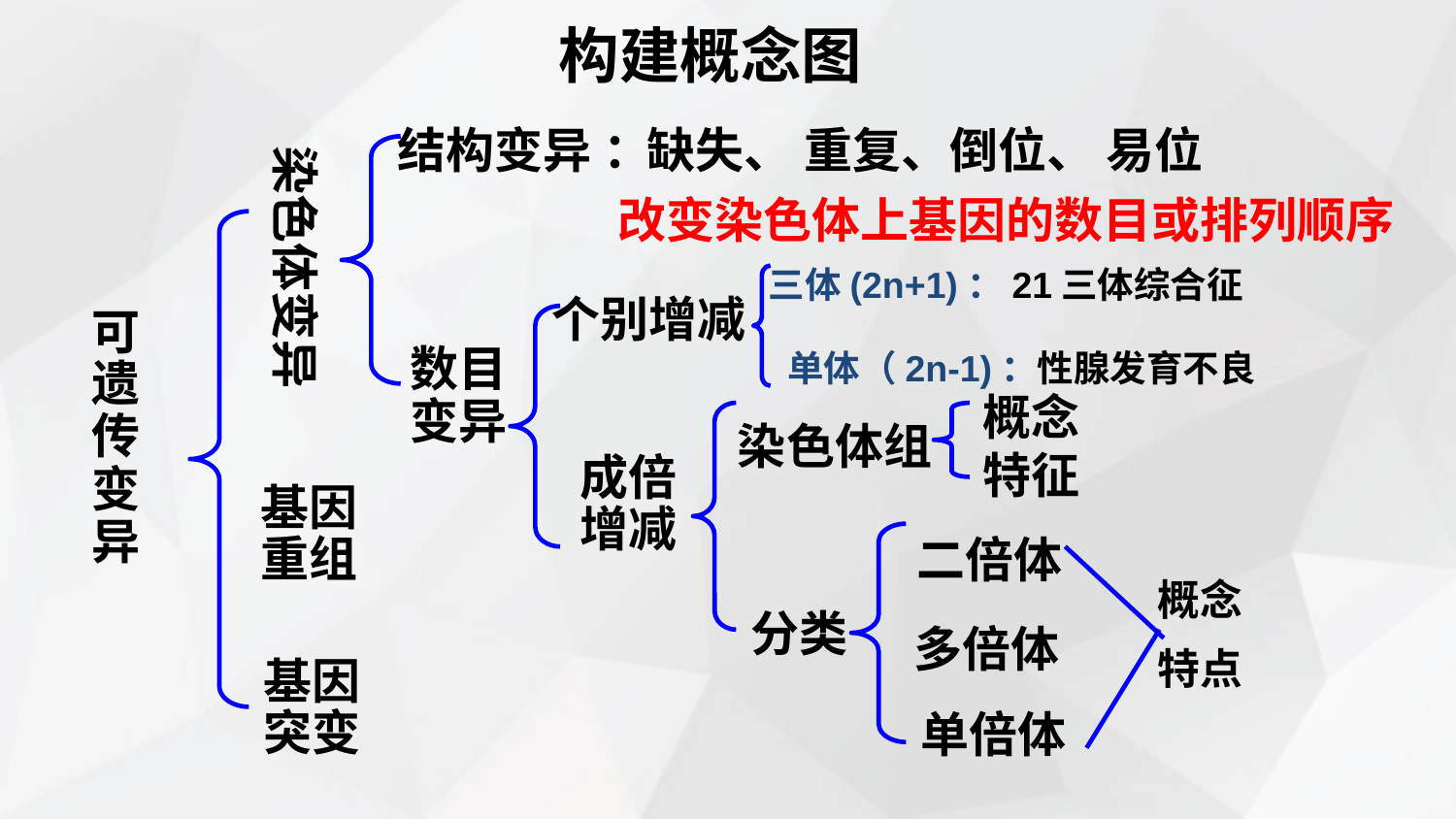

构建概念图
染色体变异
结构变异 ：

数目
变异
缺失、 重复、倒位、 易位
改变染色体上基因的数目或排列顺序

基因重组
基因突变
三体(2n+1)：21三体综合征

单体（2n-1)：性腺发育不良
个别增减

成倍
增减
可遗传变异
概念
染色体组

特征
二倍体

概念
分类
多倍体

特点
单倍体